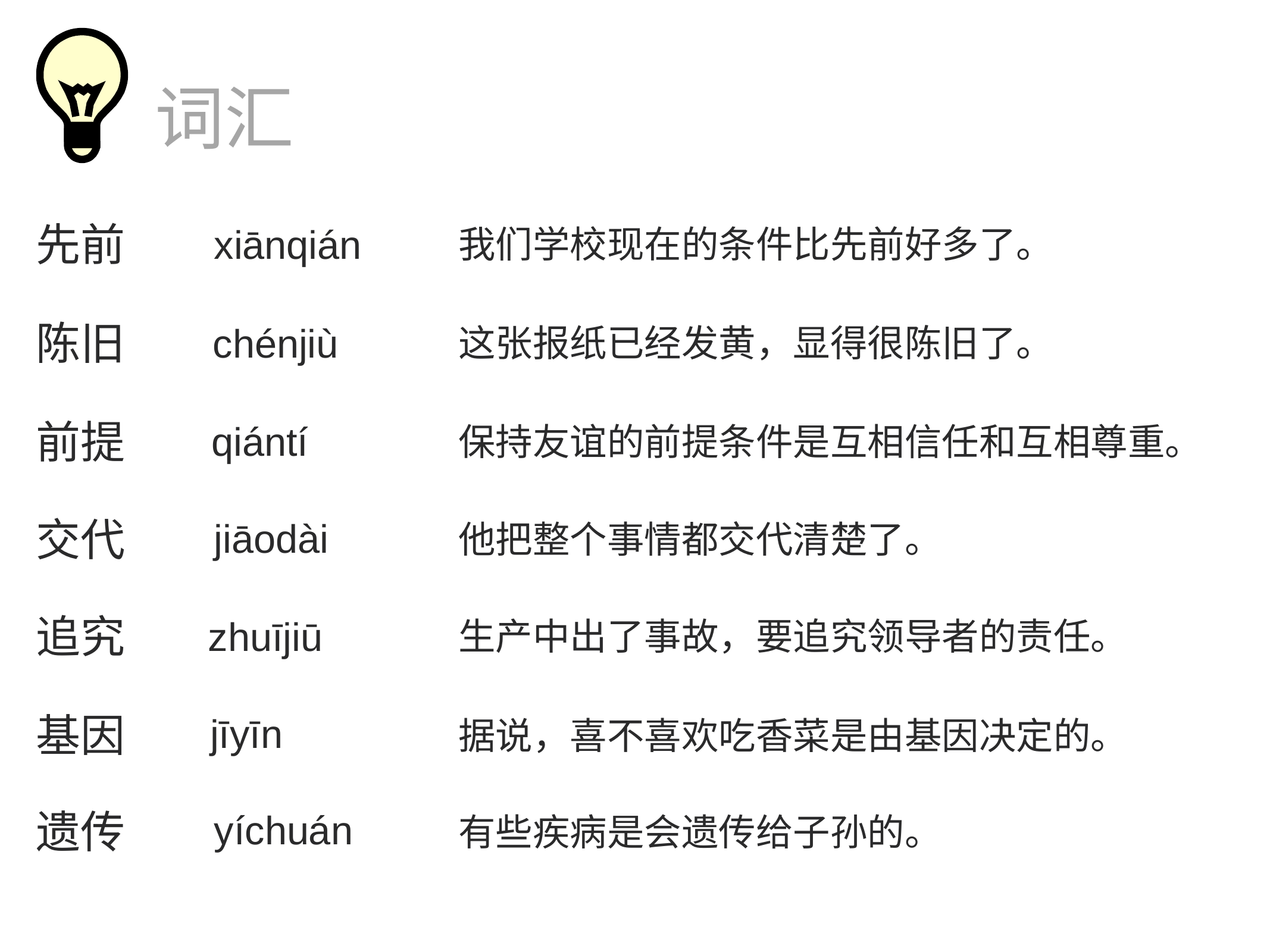

词汇
先前
xiānqián
我们学校现在的条件比先前好多了。
陈旧
chénjiù
这张报纸已经发黄，显得很陈旧了。
前提
qiántí
保持友谊的前提条件是互相信任和互相尊重。
交代
jiāodài
他把整个事情都交代清楚了。
追究
zhuījiū
生产中出了事故，要追究领导者的责任。
基因
jīyīn
据说，喜不喜欢吃香菜是由基因决定的。
遗传
yíchuán
有些疾病是会遗传给子孙的。